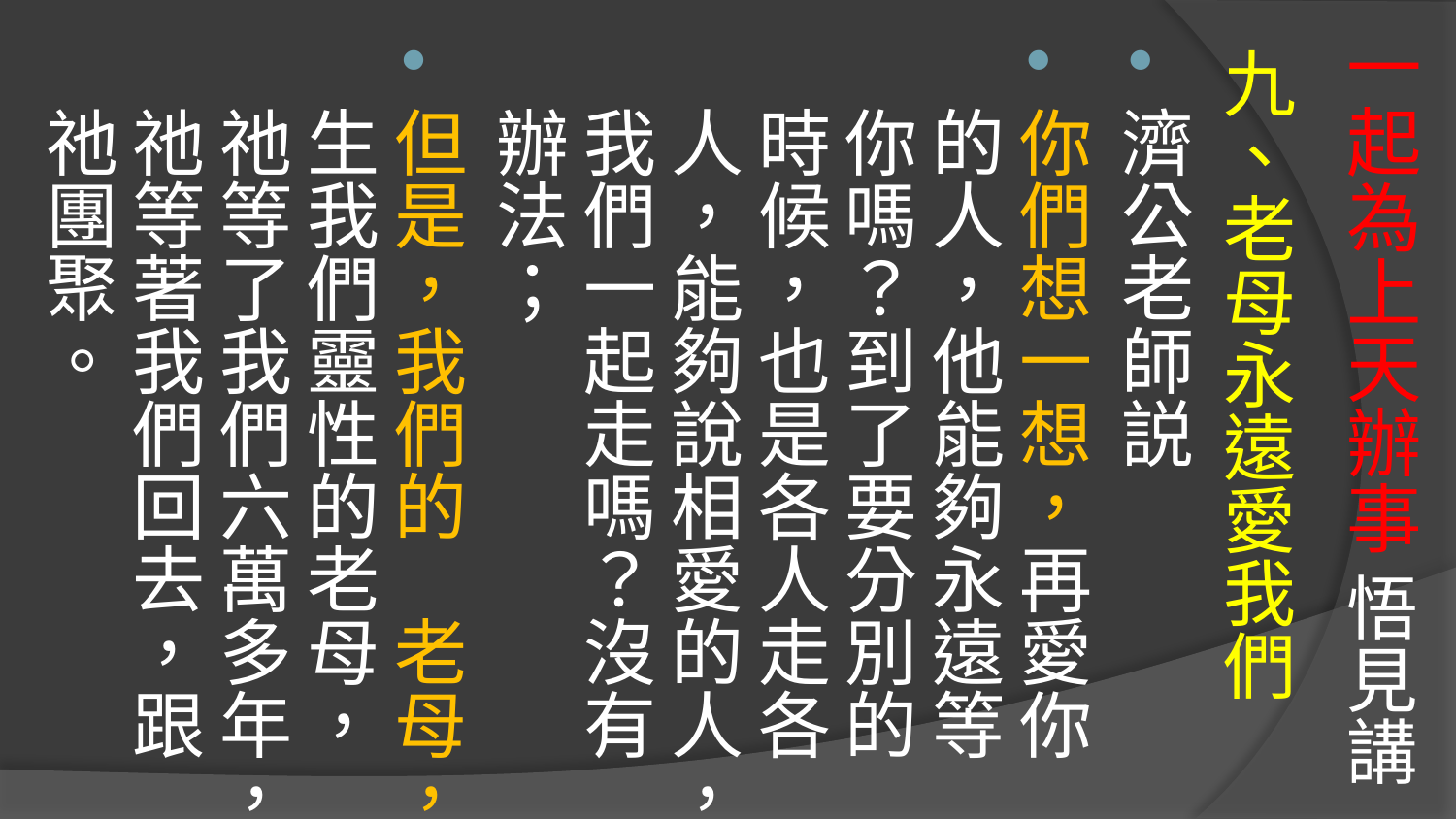

# 一起為上天辦事 悟見講
九、老母永遠愛我們
濟公老師説
你們想一想，再愛你的人，他能夠永遠等你嗎？到了要分別的時候，也是各人走各人，能夠說相愛的人，我們一起走嗎？沒有辦法；
但是，我們的　老母，生我們靈性的老母，祂等了我們六萬多年，祂等著我們回去，跟祂團聚。